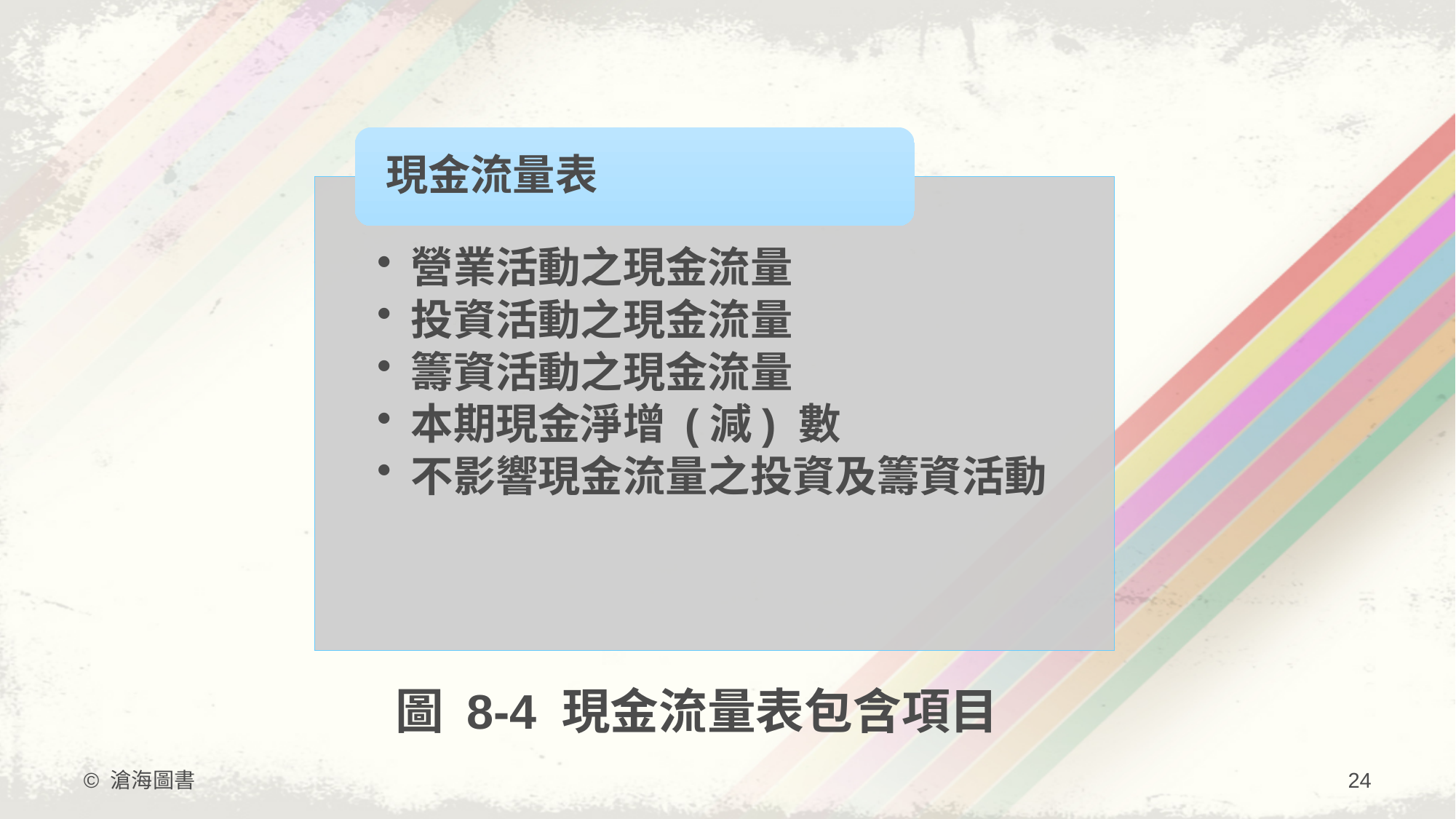

#
營業活動之現金流量
投資活動之現金流量
籌資活動之現金流量
本期現金淨增 (減) 數
不影響現金流量之投資及籌資活動
現金流量表
圖 8-4 現金流量表包含項目
© 滄海圖書
24